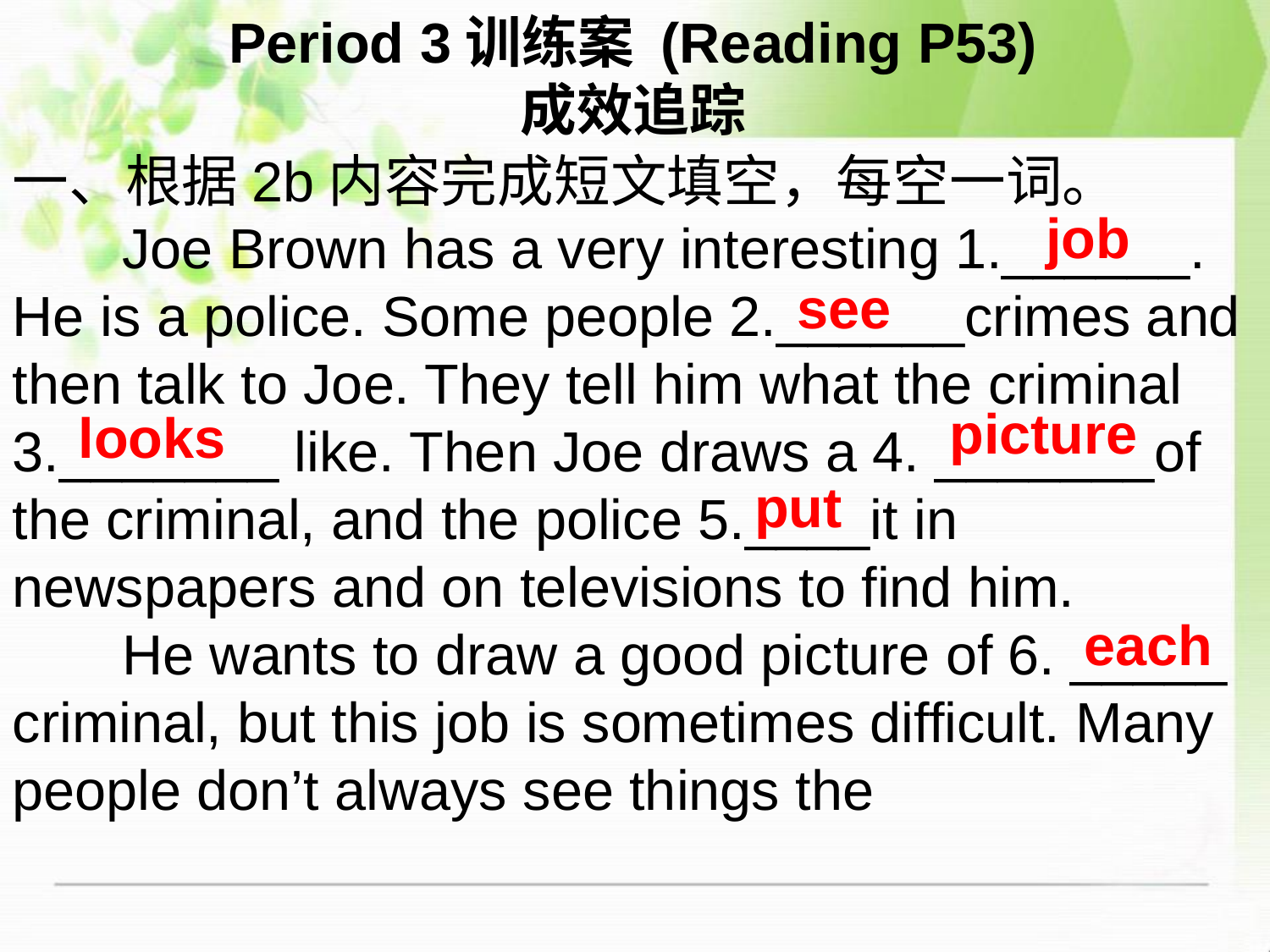

Period 3训练案 (Reading P53)
成效追踪
一、根据2b内容完成短文填空，每空一词。
       Joe Brown has a very interesting 1.______. He is a police. Some people 2.______crimes and then talk to Joe. They tell him what the criminal 3._______ like. Then Joe draws a 4. _______of the criminal, and the police 5.____it in newspapers and on televisions to find him.
       He wants to draw a good picture of 6. _____ criminal, but this job is sometimes difficult. Many people don’t always see things the
job
see
picture
looks
put
each